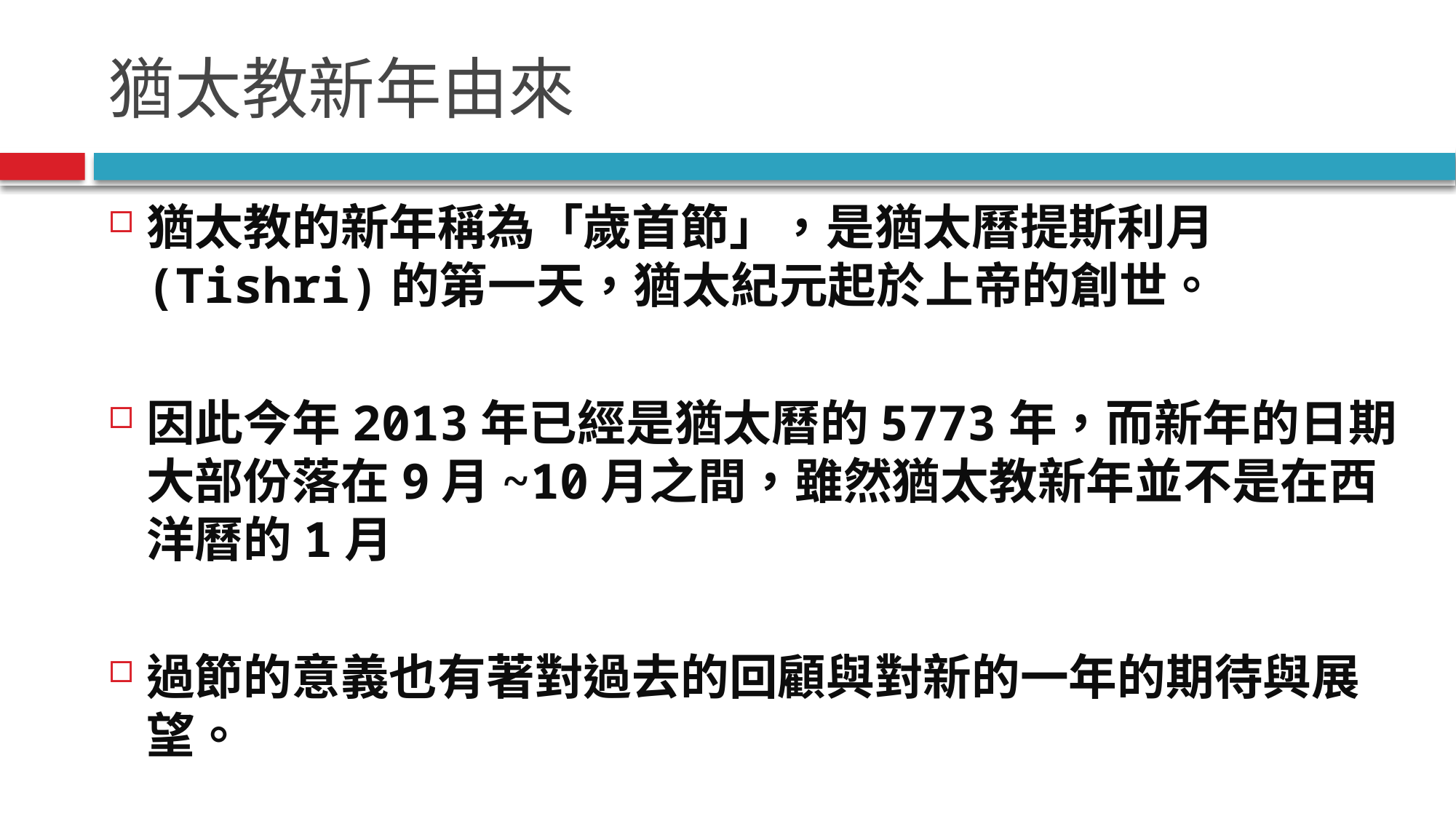

# 猶太教新年由來
猶太教的新年稱為「歲首節」，是猶太曆提斯利月(Tishri)的第一天，猶太紀元起於上帝的創世。

因此今年2013年已經是猶太曆的5773年，而新年的日期大部份落在9月~10月之間，雖然猶太教新年並不是在西洋曆的1月

過節的意義也有著對過去的回顧與對新的一年的期待與展望。